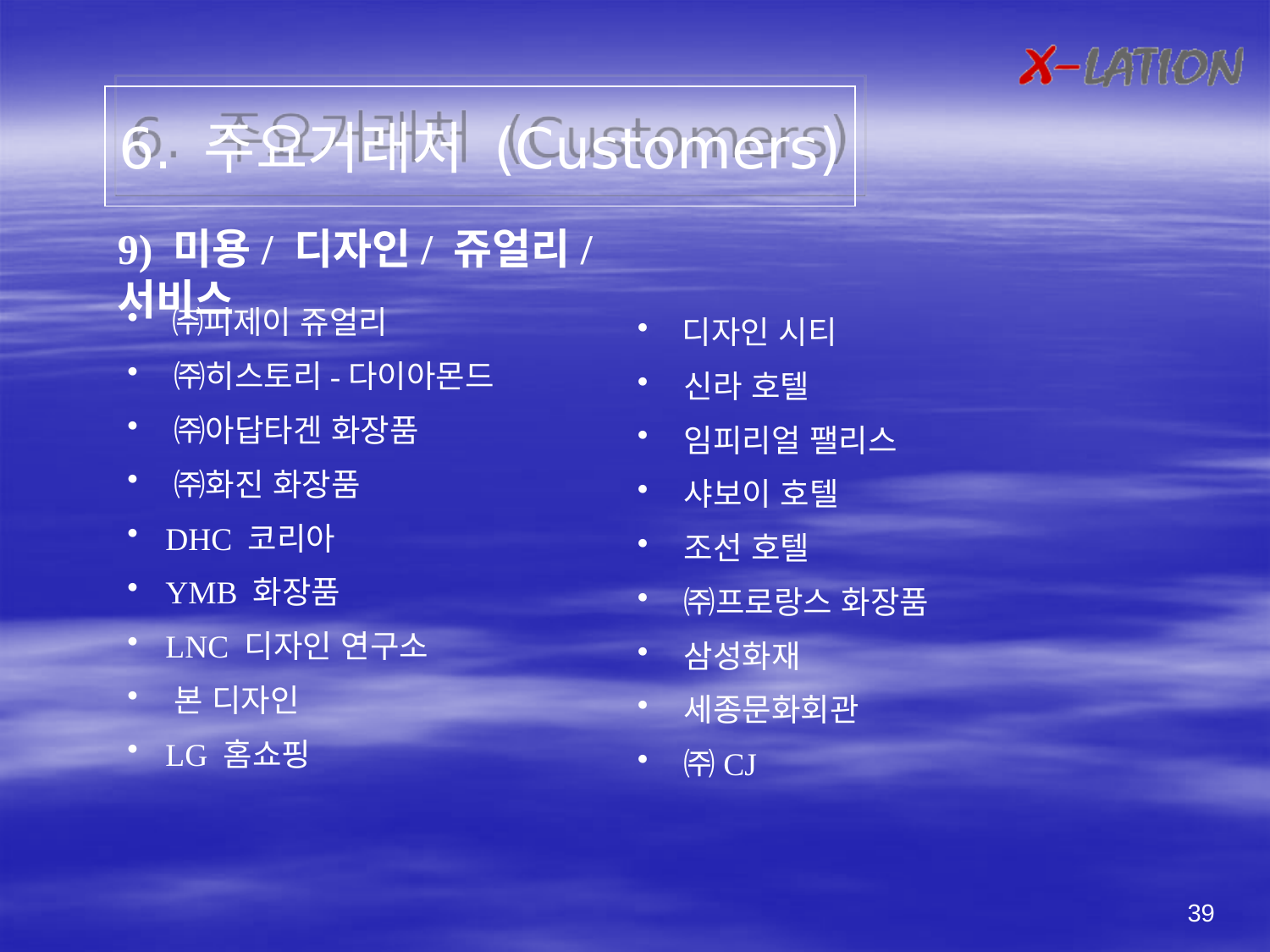

6. 주요거래처 (Customers)
9) 미용/ 디자인/ 쥬얼리/ 서비스
 ㈜피제이 쥬얼리
 ㈜히스토리-다이아몬드
 ㈜아답타겐 화장품
 ㈜화진 화장품
 DHC 코리아
 YMB 화장품
 LNC 디자인 연구소
 본 디자인
 LG 홈쇼핑
 디자인 시티
 신라 호텔
 임피리얼 팰리스
 샤보이 호텔
 조선 호텔
 ㈜프로랑스 화장품
 삼성화재
 세종문화회관
 ㈜CJ

39